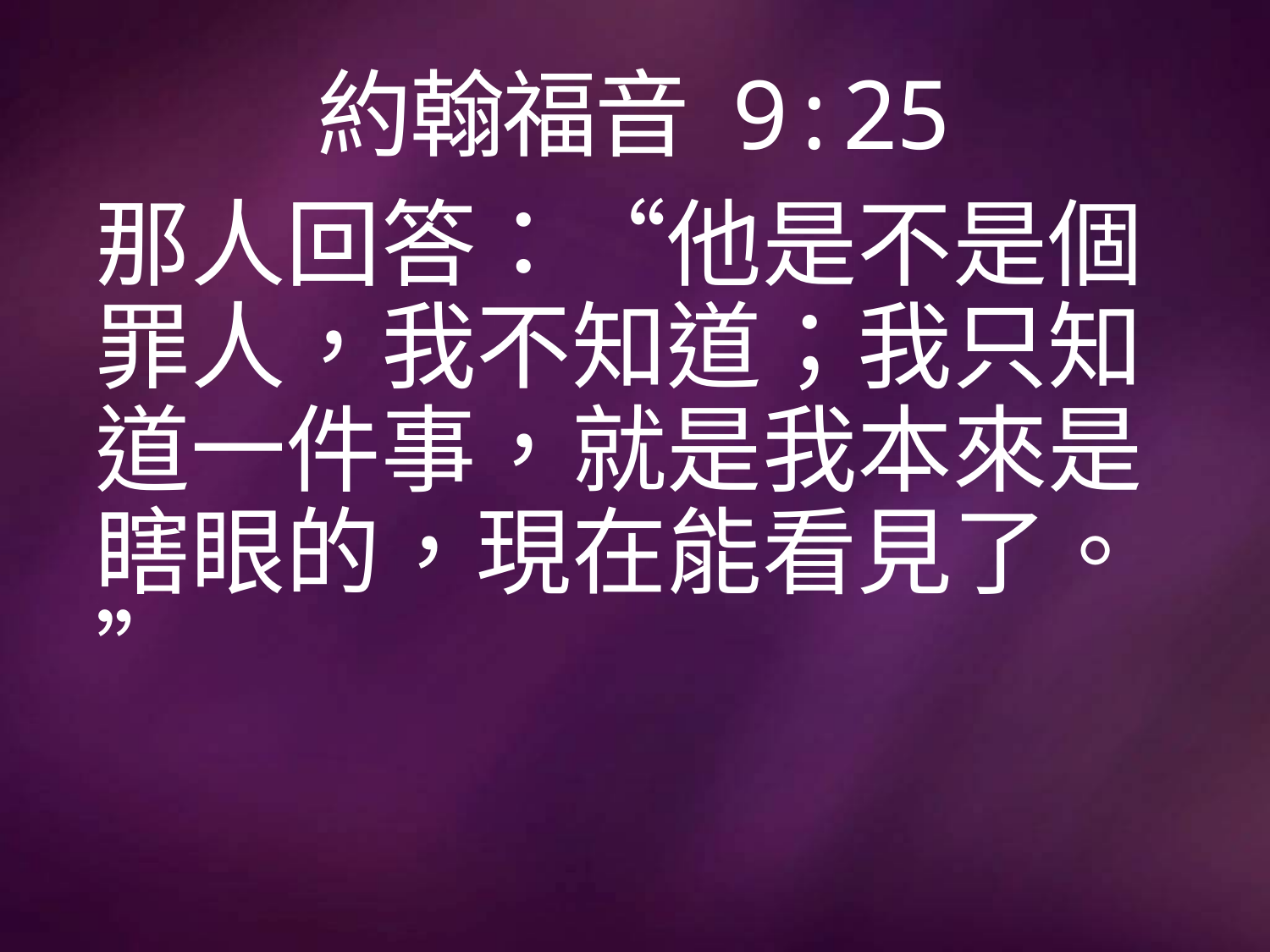

# 約翰福音 9:25
那人回答：“他是不是個罪人，我不知道；我只知道一件事，就是我本來是瞎眼的，現在能看見了。”